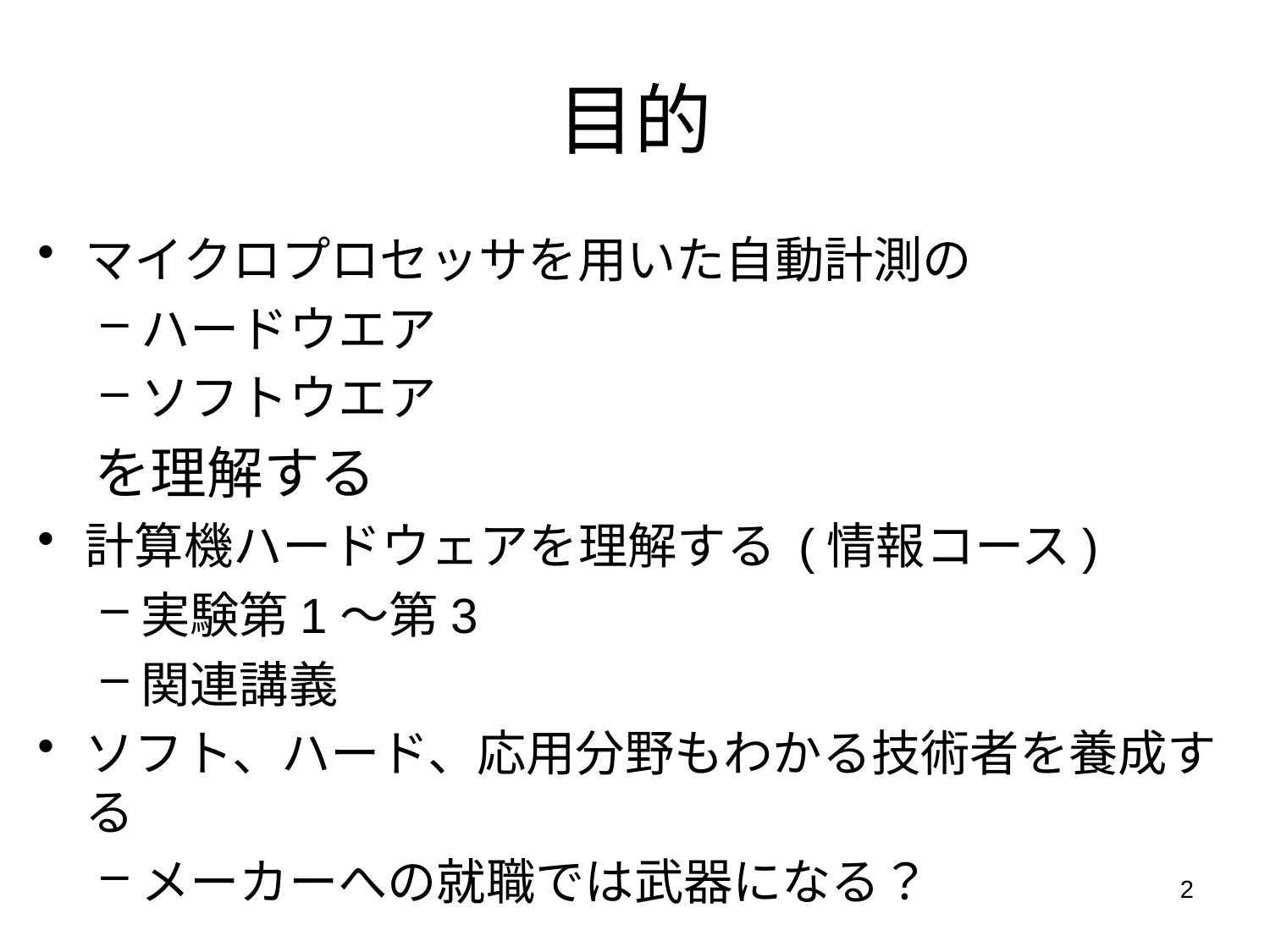

# 目的
マイクロプロセッサを用いた自動計測の
ハードウエア
ソフトウエア
　を理解する
計算機ハードウェアを理解する (情報コース)
実験第1～第3
関連講義
ソフト、ハード、応用分野もわかる技術者を養成する
メーカーへの就職では武器になる？
2